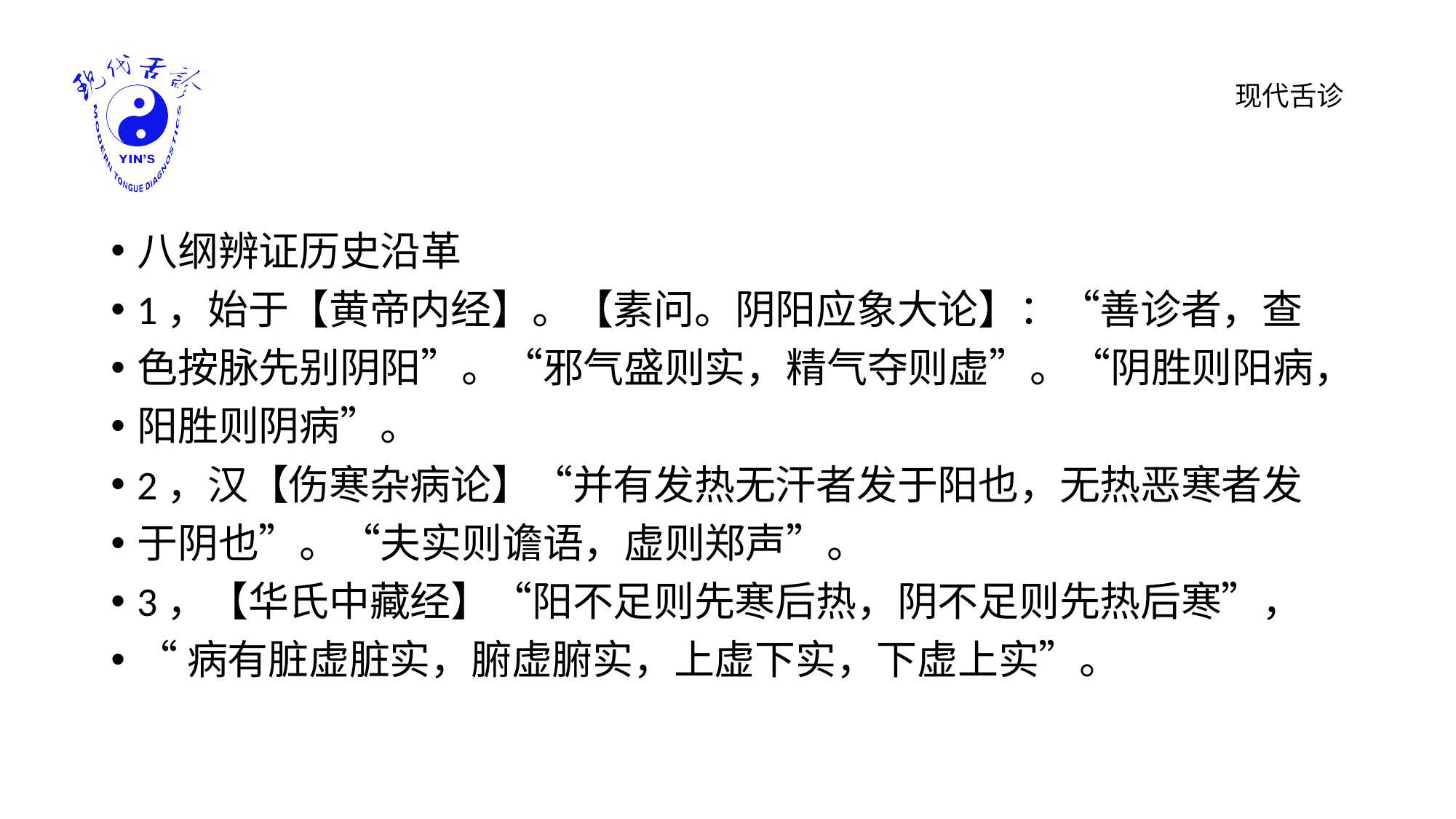

八纲辨证历史沿革
1，始于【黄帝内经】。【素问。阴阳应象大论】：“善诊者，查
色按脉先别阴阳”。“邪气盛则实，精气夺则虚”。“阴胜则阳病，
阳胜则阴病”。
2，汉【伤寒杂病论】“并有发热无汗者发于阳也，无热恶寒者发
于阴也”。“夫实则谵语，虚则郑声”。
3，【华氏中藏经】“阳不足则先寒后热，阴不足则先热后寒”，
“病有脏虚脏实，腑虚腑实，上虚下实，下虚上实”。